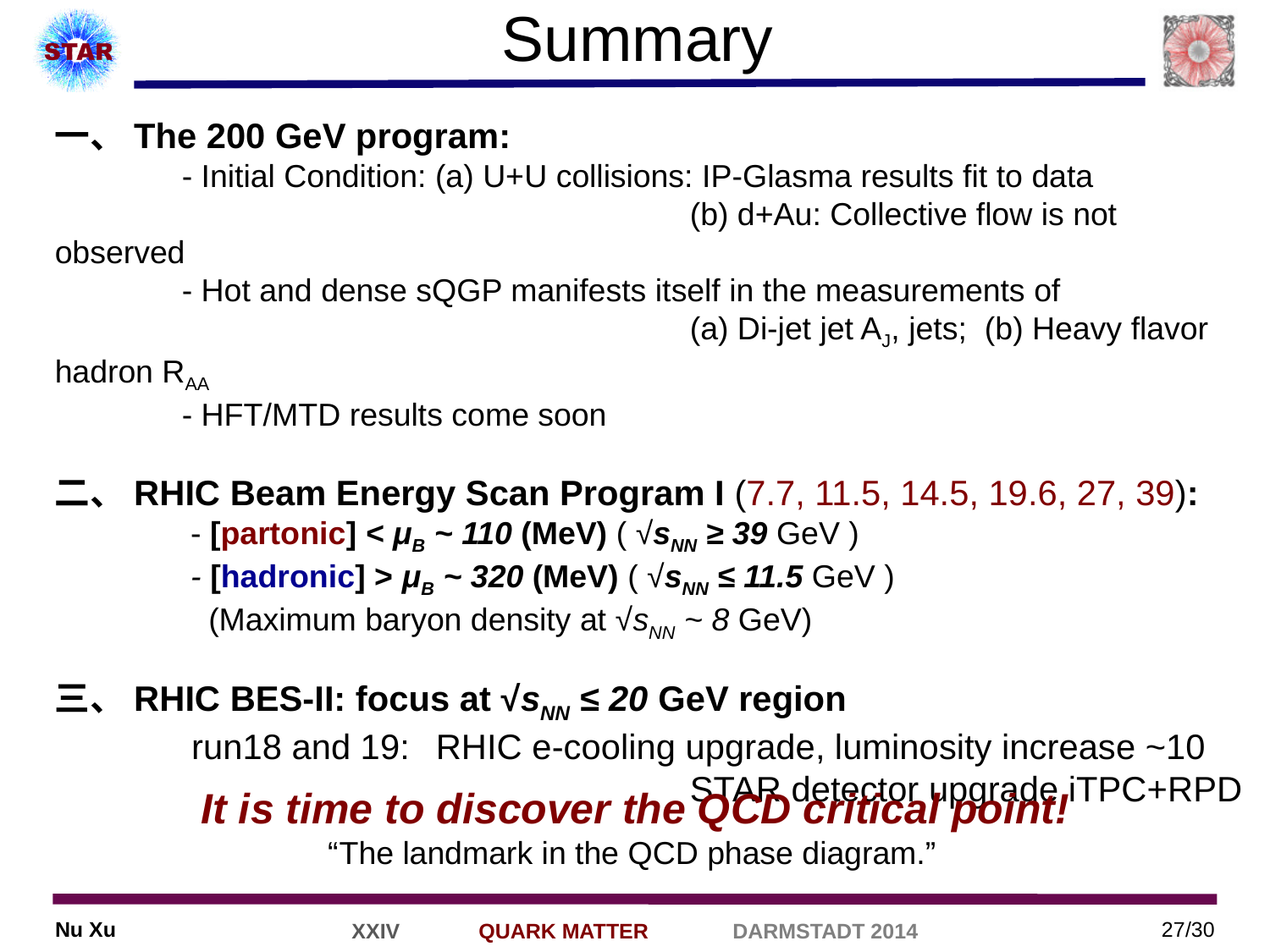

# Summary
一、The 200 GeV program:
	- Initial Condition: (a) U+U collisions: IP-Glasma results fit to data
					(b) d+Au: Collective flow is not observed
	- Hot and dense sQGP manifests itself in the measurements of
					(a) Di-jet jet AJ, jets;  (b) Heavy flavor hadron RAA
	- HFT/MTD results come soon

二、RHIC Beam Energy Scan Program I (7.7, 11.5, 14.5, 19.6, 27, 39):
	 - [partonic] < μB ~ 110 (MeV) ( √sNN ≥ 39 GeV )
	 - [hadronic] > μB ~ 320 (MeV) ( √sNN ≤ 11.5 GeV )
	   (Maximum baryon density at √sNN ~ 8 GeV)

三、RHIC BES-II: focus at √sNN ≤ 20 GeV region
	 run18 and 19: 	RHIC e-cooling upgrade, luminosity increase ~10
	 				STAR detector upgrade iTPC+RPD
It is time to discover the QCD critical point!
                                “The landmark in the QCD phase diagram.”